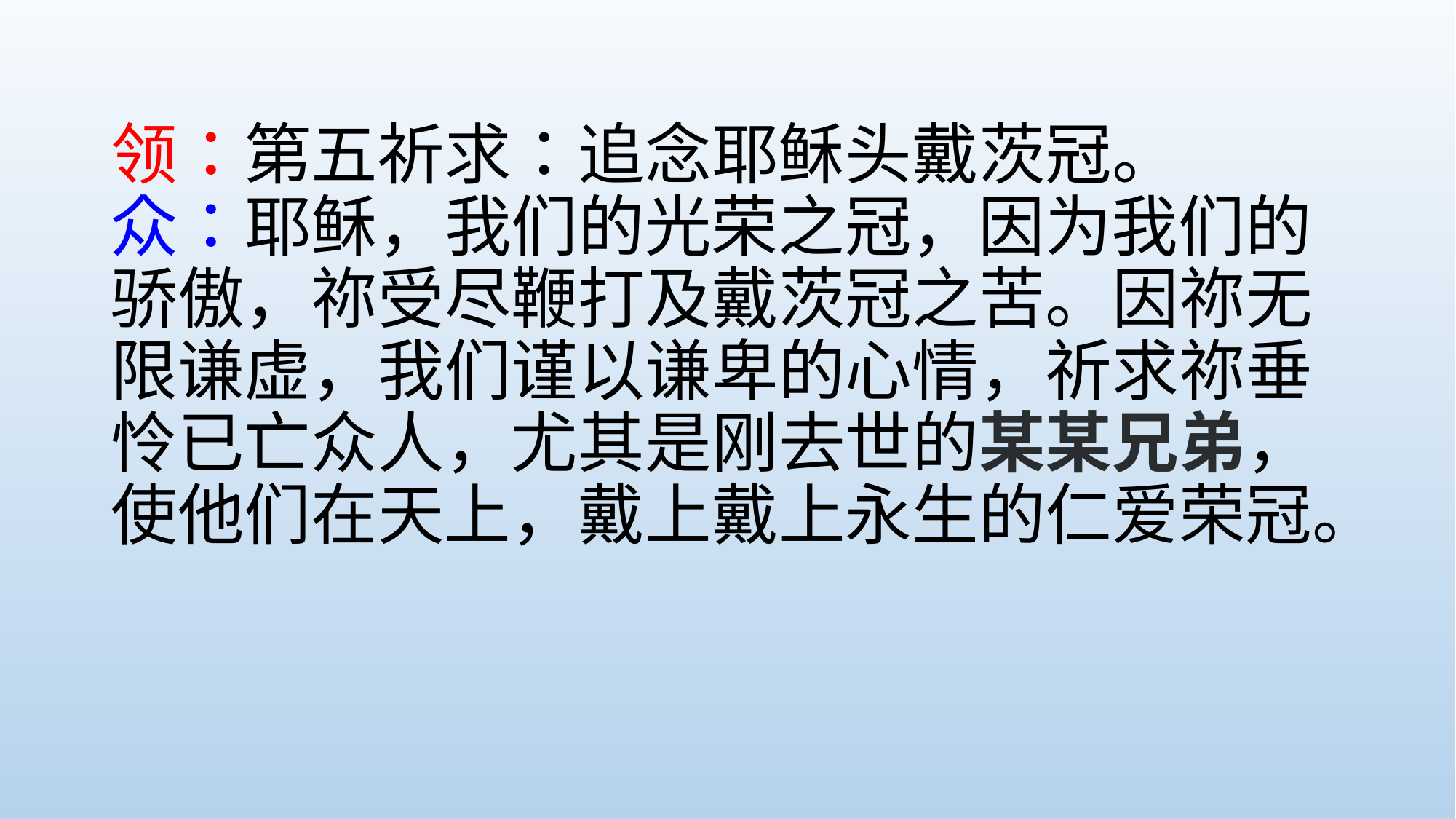

# 领：第五祈求：追念耶稣头戴茨冠。 众：耶稣，我们的光荣之冠，因为我们的骄傲，祢受尽鞭打及戴茨冠之苦。因祢无限谦虚，我们谨以谦卑的心情，祈求祢垂怜已亡众人，尤其是刚去世的某某兄弟，使他们在天上，戴上戴上永生的仁爱荣冠。